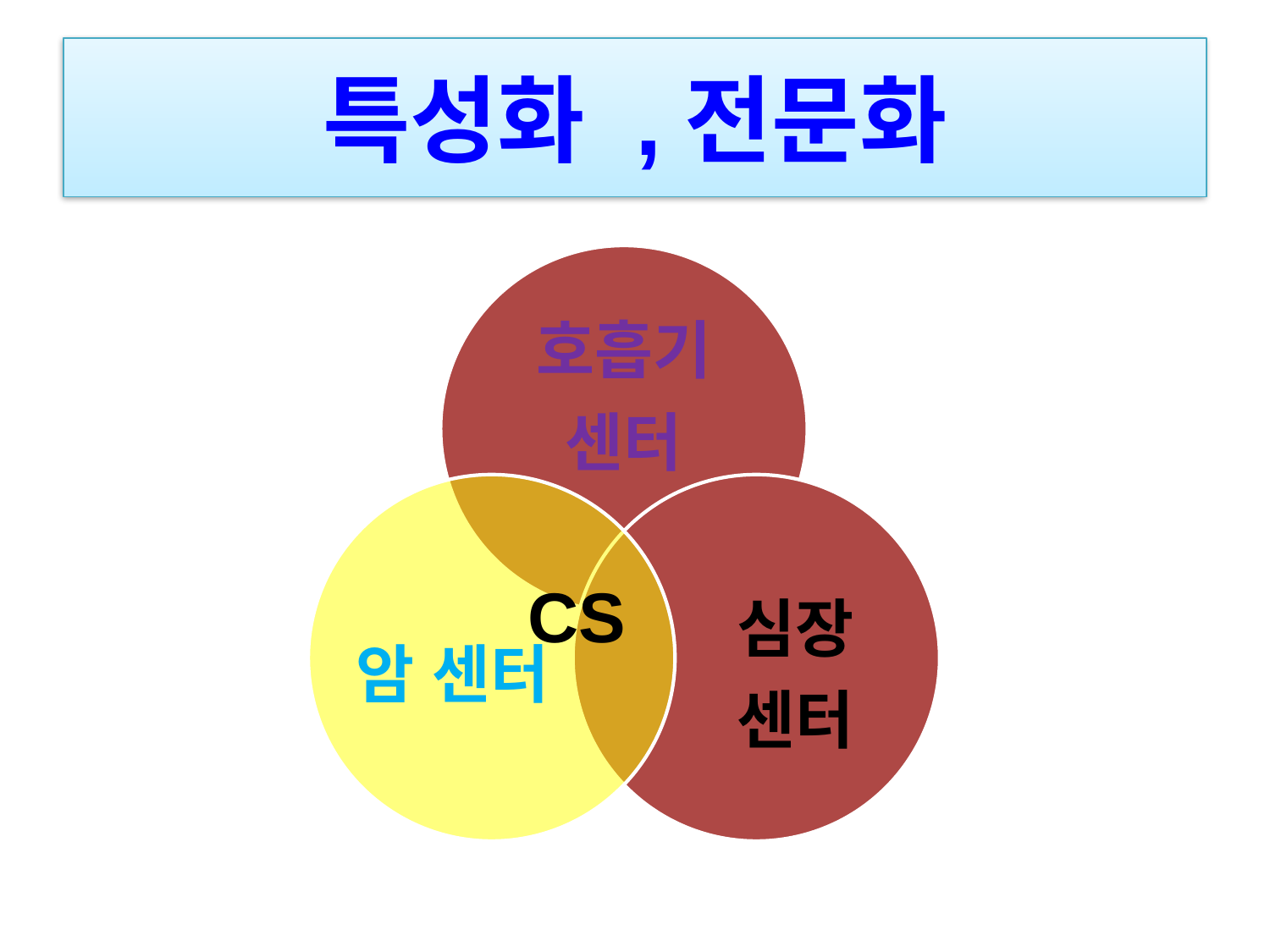

# 특성화 ,전문화
호흡기
센터
심장
센터
암 센터
CS